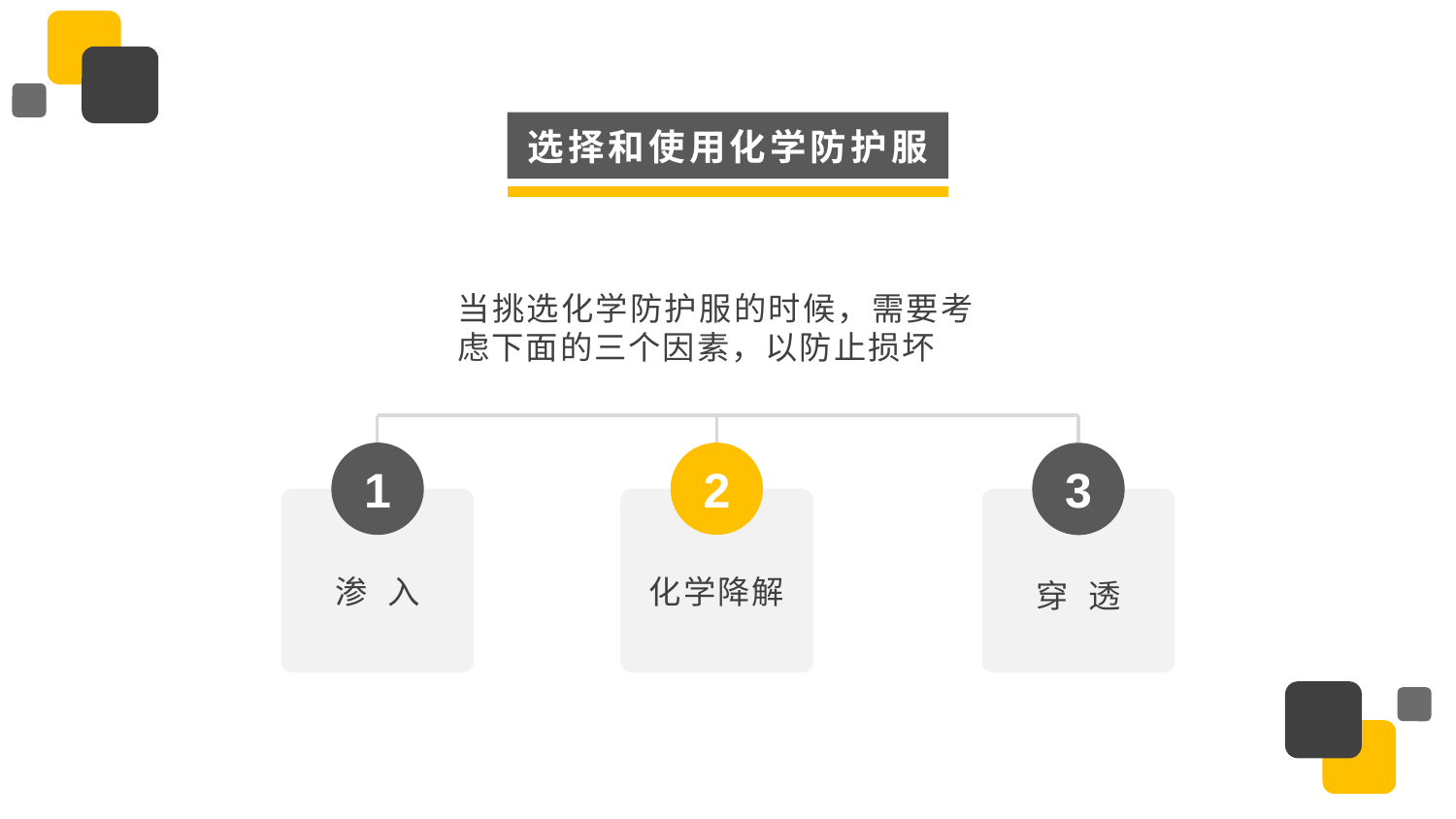

选择和使用化学防护服
当挑选化学防护服的时候，需要考虑下面的三个因素，以防止损坏
1
2

3

渗  入
化学降解
穿  透